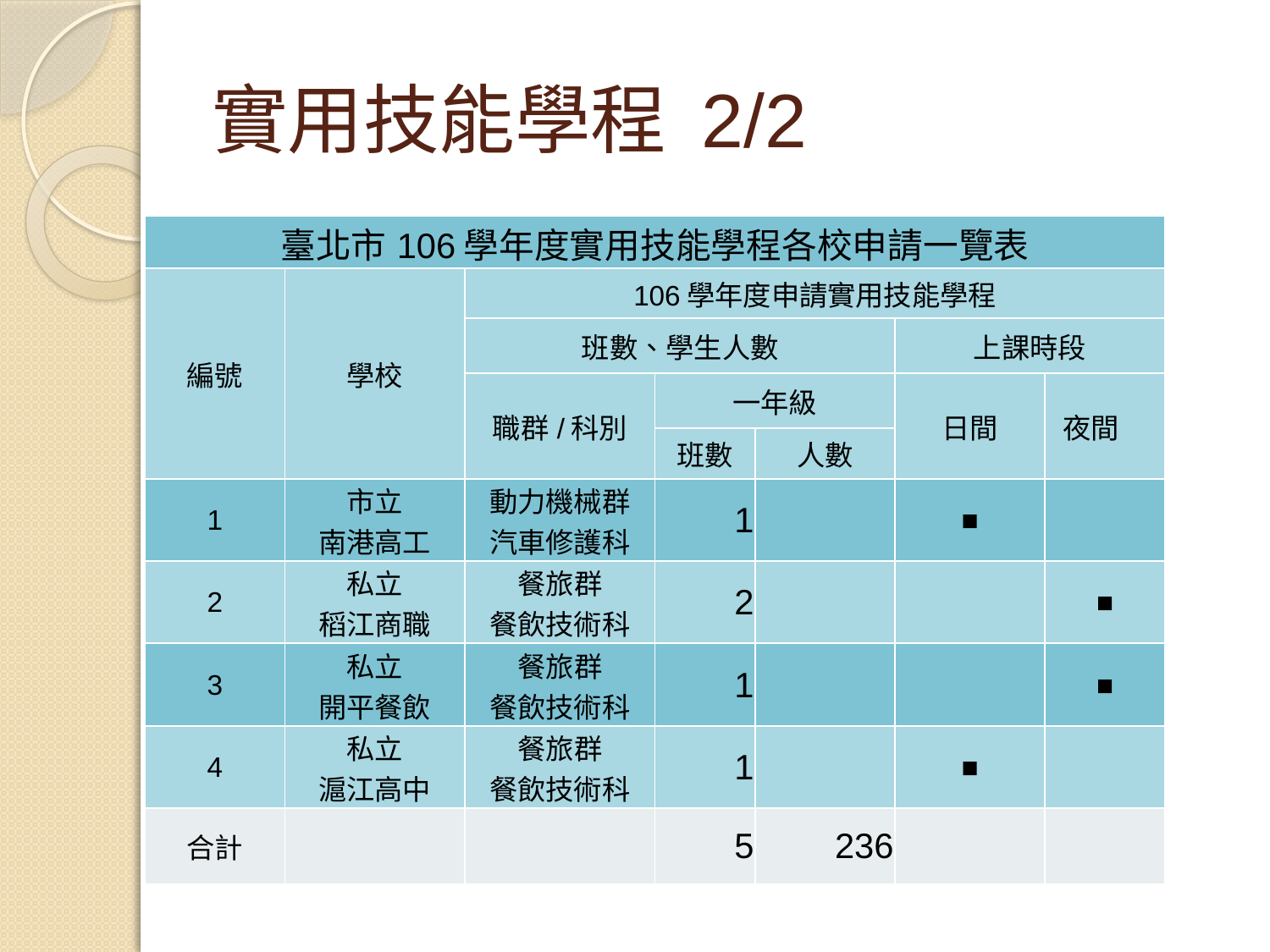

# 實用技能學程 2/2
| 臺北市106學年度實用技能學程各校申請一覽表 |  |  |  |  |  |  |
| --- | --- | --- | --- | --- | --- | --- |
| 編號 | 學校 | 106學年度申請實用技能學程 |  |  |  |  |
|  |  | 班數、學生人數 |  |  | 上課時段 |  |
|  |  | 職群/科別 | 一年級 |  | 日間 | 夜間 |
|  |  |  | 班數 | 人數 |  |  |
| 1 | 市立 南港高工 | 動力機械群 汽車修護科 | 1 |  | ■ |  |
| 2 | 私立 稻江商職 | 餐旅群 餐飲技術科 | 2 |  |  | ■ |
| 3 | 私立 開平餐飲 | 餐旅群 餐飲技術科 | 1 |  |  | ■ |
| 4 | 私立 滬江高中 | 餐旅群 餐飲技術科 | 1 |  | ■ |  |
| 合計 |  |  | 5 | 236 |  |  |